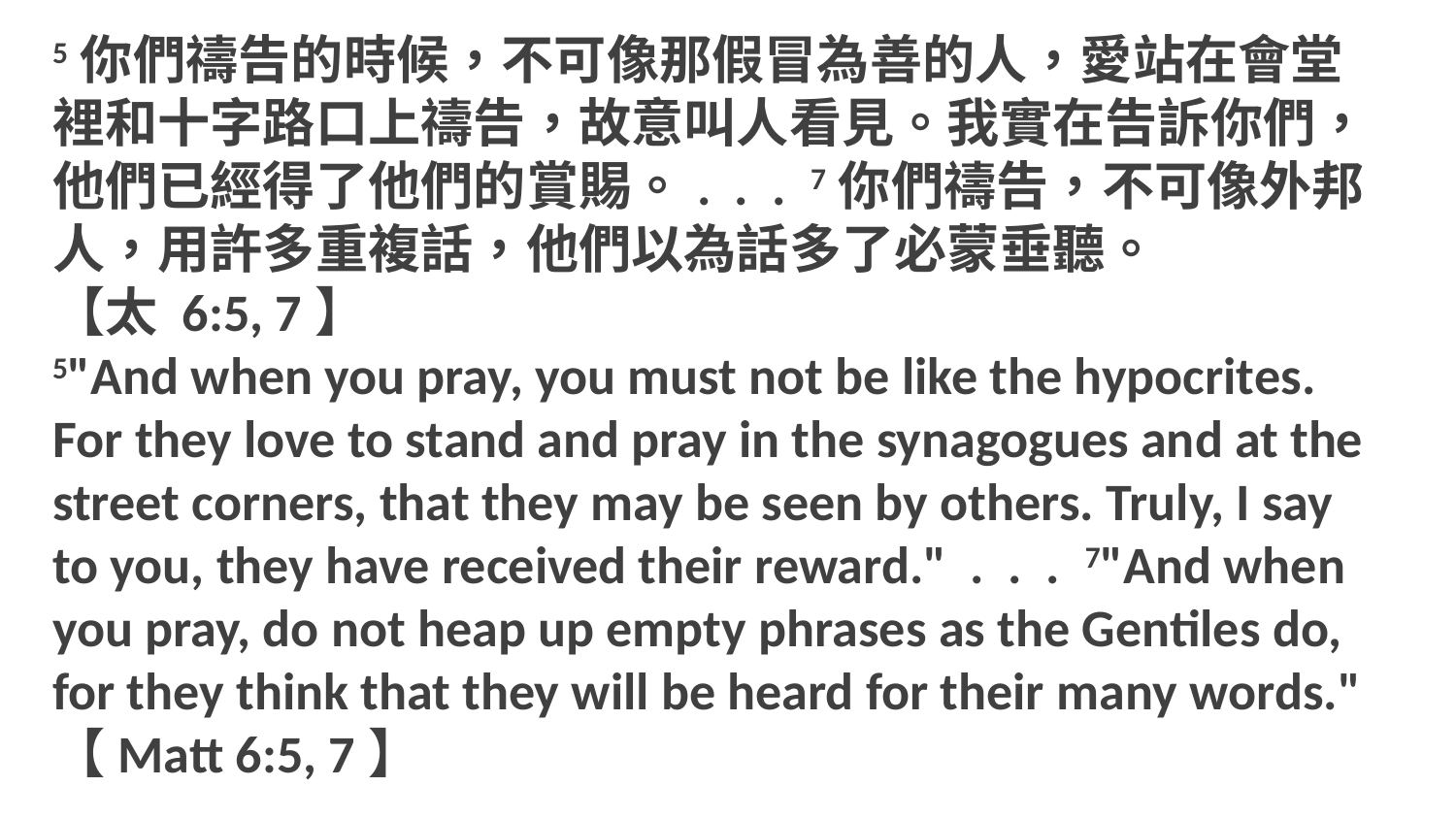

5你們禱告的時候，不可像那假冒為善的人，愛站在會堂裡和十字路口上禱告，故意叫人看見。我實在告訴你們，他們已經得了他們的賞賜。.  .  .  7你們禱告，不可像外邦人，用許多重複話，他們以為話多了必蒙垂聽。
【太 6:5, 7】
5"And when you pray, you must not be like the hypocrites. For they love to stand and pray in the synagogues and at the street corners, that they may be seen by others. Truly, I say to you, they have received their reward."  .  .  .  7"And when you pray, do not heap up empty phrases as the Gentiles do, for they think that they will be heard for their many words." 【Matt 6:5, 7】